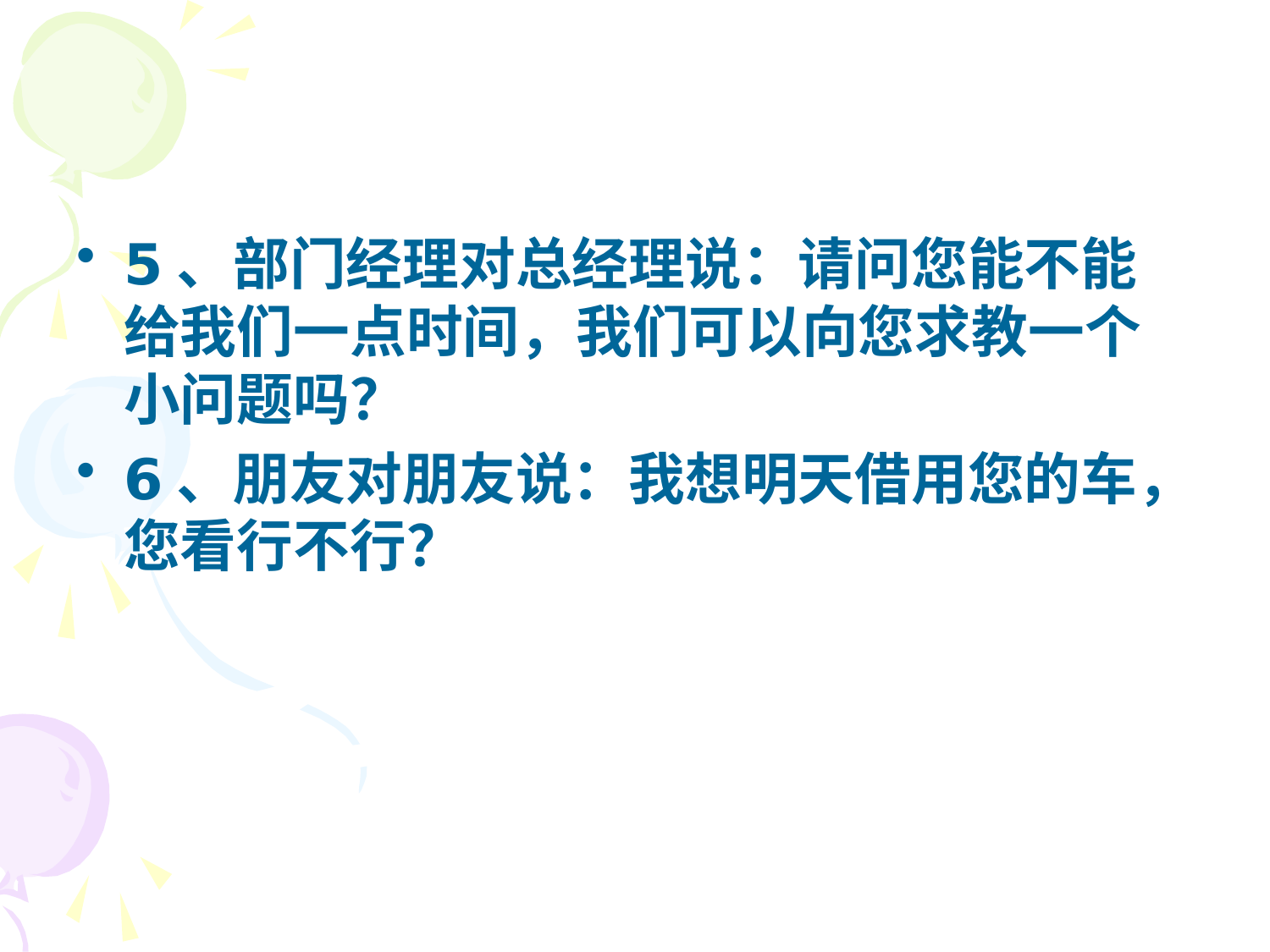

#
5、部门经理对总经理说：请问您能不能给我们一点时间，我们可以向您求教一个小问题吗？
6、朋友对朋友说：我想明天借用您的车，您看行不行？